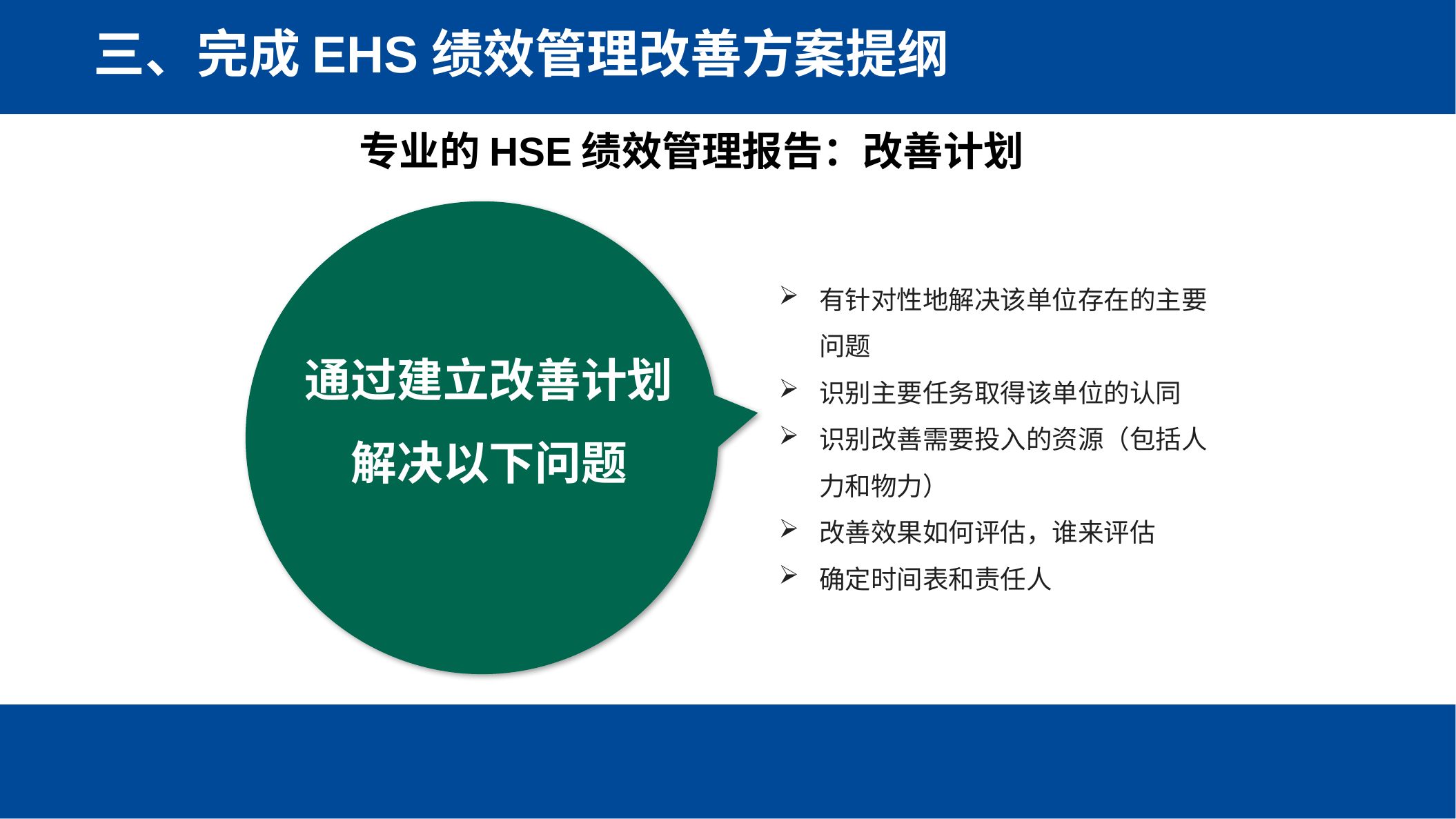

三、完成EHS绩效管理改善方案提纲
专业的HSE绩效管理报告：改善计划

有针对性地解决该单位存在的主要问题
识别主要任务取得该单位的认同
识别改善需要投入的资源（包括人力和物力）
改善效果如何评估，谁来评估
确定时间表和责任人
通过建立改善计划解决以下问题